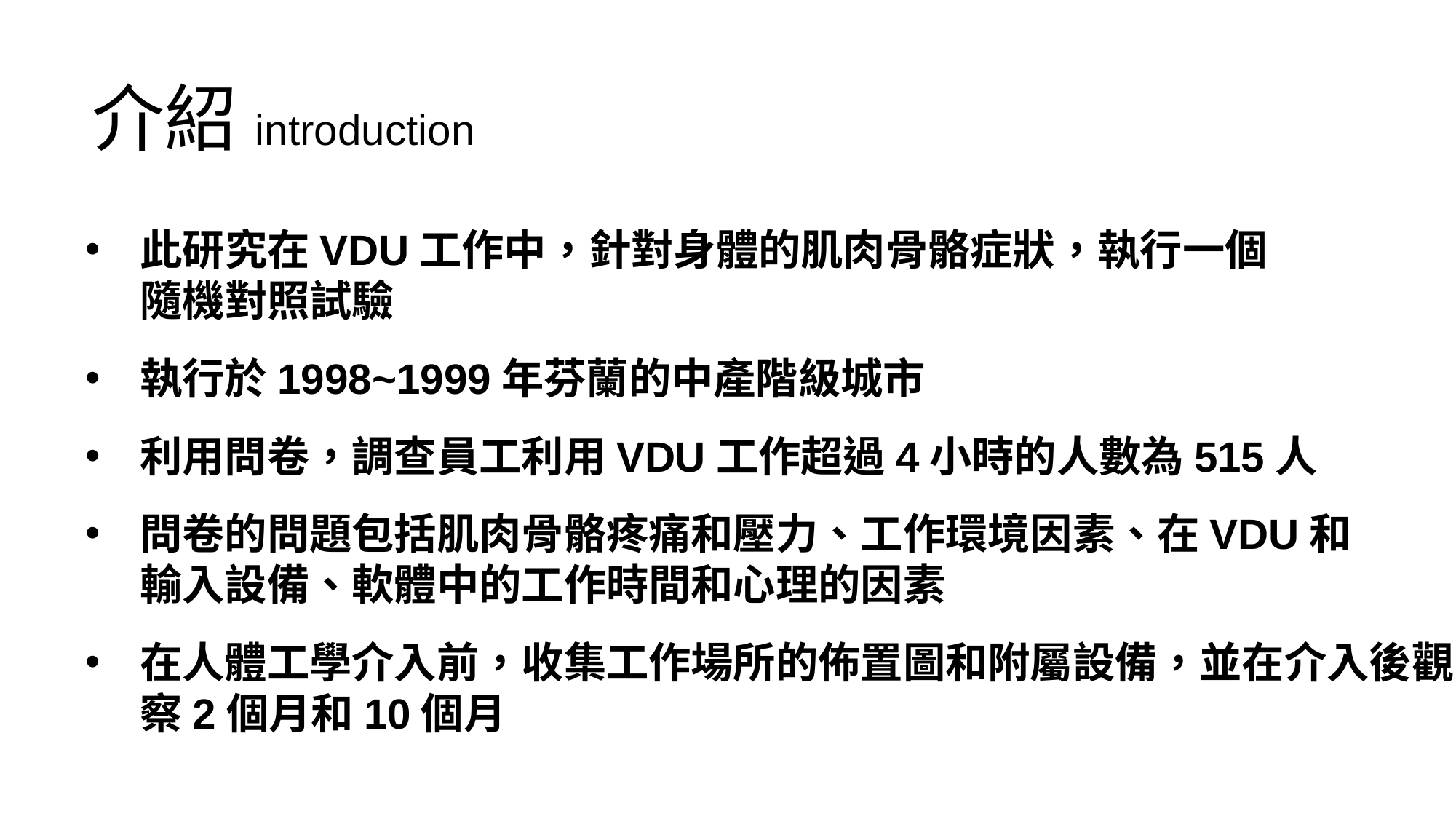

介紹introduction
此研究在VDU工作中，針對身體的肌肉骨骼症狀，執行一個隨機對照試驗
執行於1998~1999年芬蘭的中產階級城市
利用問卷，調查員工利用VDU工作超過4小時的人數為515人
問卷的問題包括肌肉骨骼疼痛和壓力、工作環境因素、在VDU和輸入設備、軟體中的工作時間和心理的因素
在人體工學介入前，收集工作場所的佈置圖和附屬設備，並在介入後觀察2個月和10個月